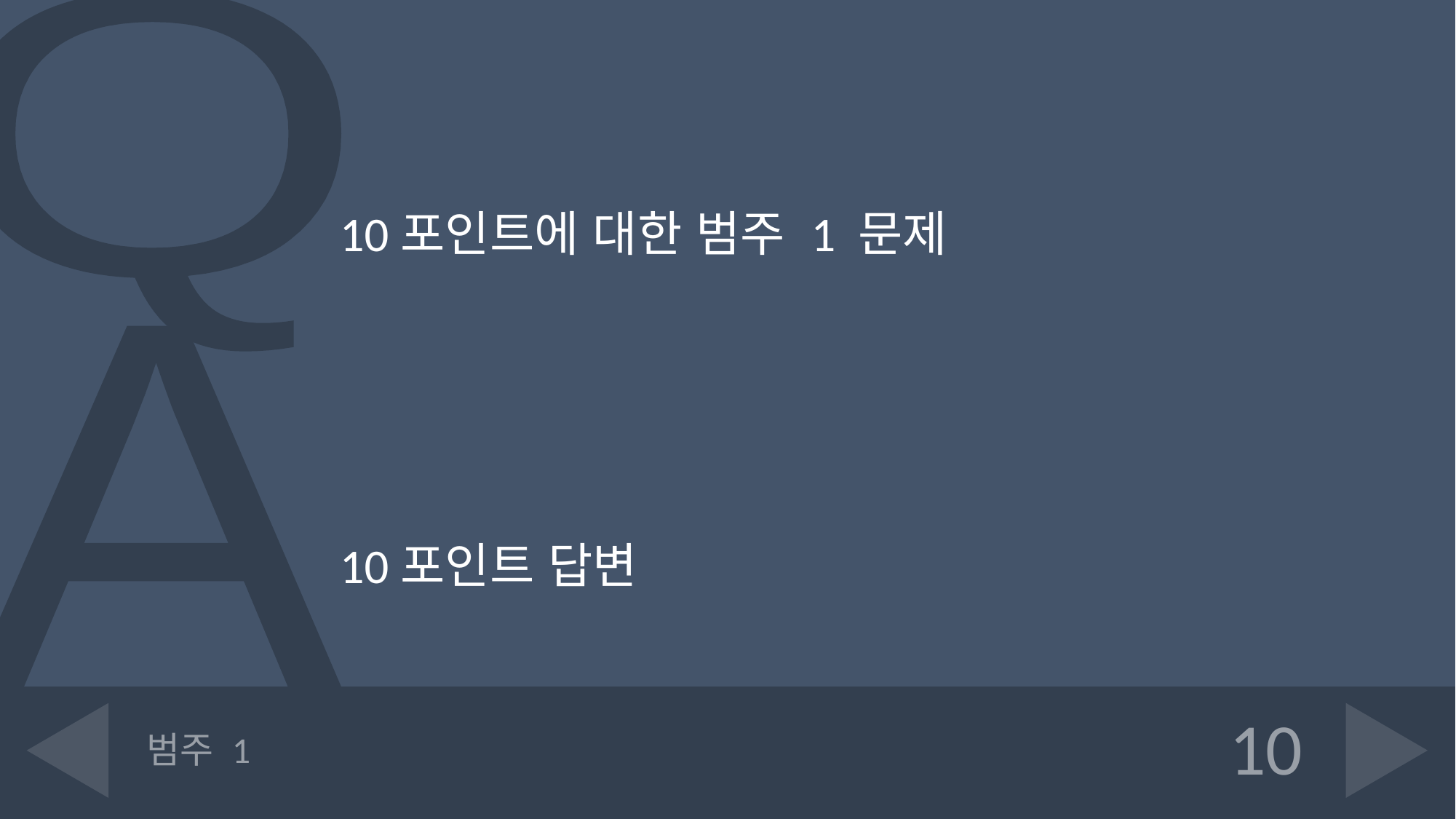

10포인트에 대한 범주 1 문제
10포인트 답변
# 범주 1
10